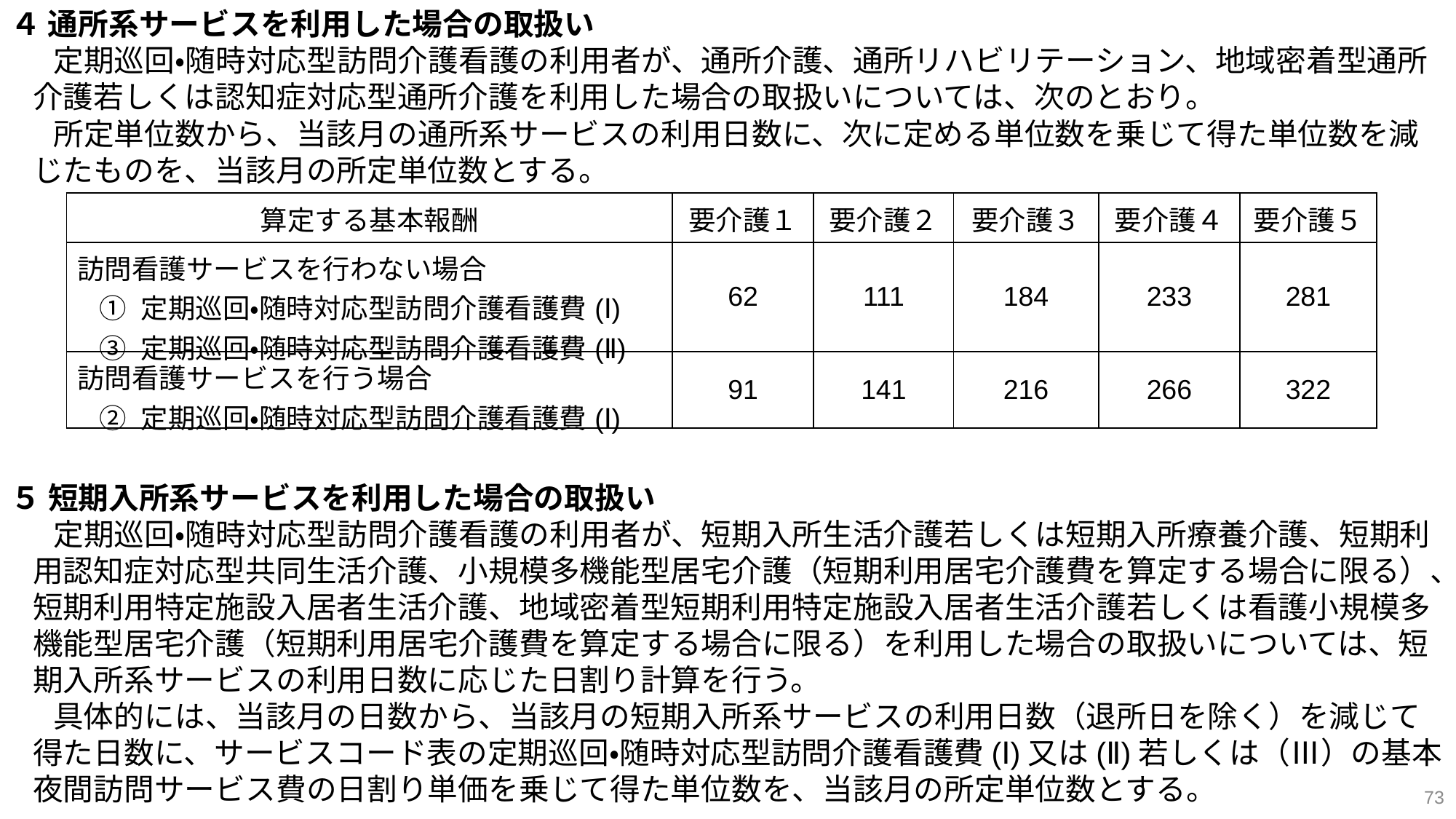

４ 通所系サービスを利用した場合の取扱い
定期巡回・随時対応型訪問介護看護の利用者が、通所介護、通所リハビリテーション、地域密着型通所介護若しくは認知症対応型通所介護を利用した場合の取扱いについては、次のとおり。
所定単位数から、当該月の通所系サービスの利用日数に、次に定める単位数を乗じて得た単位数を減じたものを、当該月の所定単位数とする。

５ 短期入所系サービスを利用した場合の取扱い
定期巡回・随時対応型訪問介護看護の利用者が、短期入所生活介護若しくは短期入所療養介護、短期利用認知症対応型共同生活介護、小規模多機能型居宅介護（短期利用居宅介護費を算定する場合に限る）、短期利用特定施設入居者生活介護、地域密着型短期利用特定施設入居者生活介護若しくは看護小規模多機能型居宅介護（短期利用居宅介護費を算定する場合に限る）を利用した場合の取扱いについては、短期入所系サービスの利用日数に応じた日割り計算を行う。
具体的には、当該月の日数から、当該月の短期入所系サービスの利用日数（退所日を除く）を減じて得た日数に、サービスコード表の定期巡回・随時対応型訪問介護看護費(Ⅰ)又は(Ⅱ)若しくは（Ⅲ）の基本夜間訪問サービス費の日割り単価を乗じて得た単位数を、当該月の所定単位数とする。
| 算定する基本報酬 | 要介護１ | 要介護２ | 要介護３ | 要介護４ | 要介護５ |
| --- | --- | --- | --- | --- | --- |
| 訪問看護サービスを行わない場合 ① 定期巡回・随時対応型訪問介護看護費(Ⅰ) ③ 定期巡回・随時対応型訪問介護看護費(Ⅱ) | 62 | 111 | 184 | 233 | 281 |
| 訪問看護サービスを行う場合 ② 定期巡回・随時対応型訪問介護看護費(Ⅰ) | 91 | 141 | 216 | 266 | 322 |
73